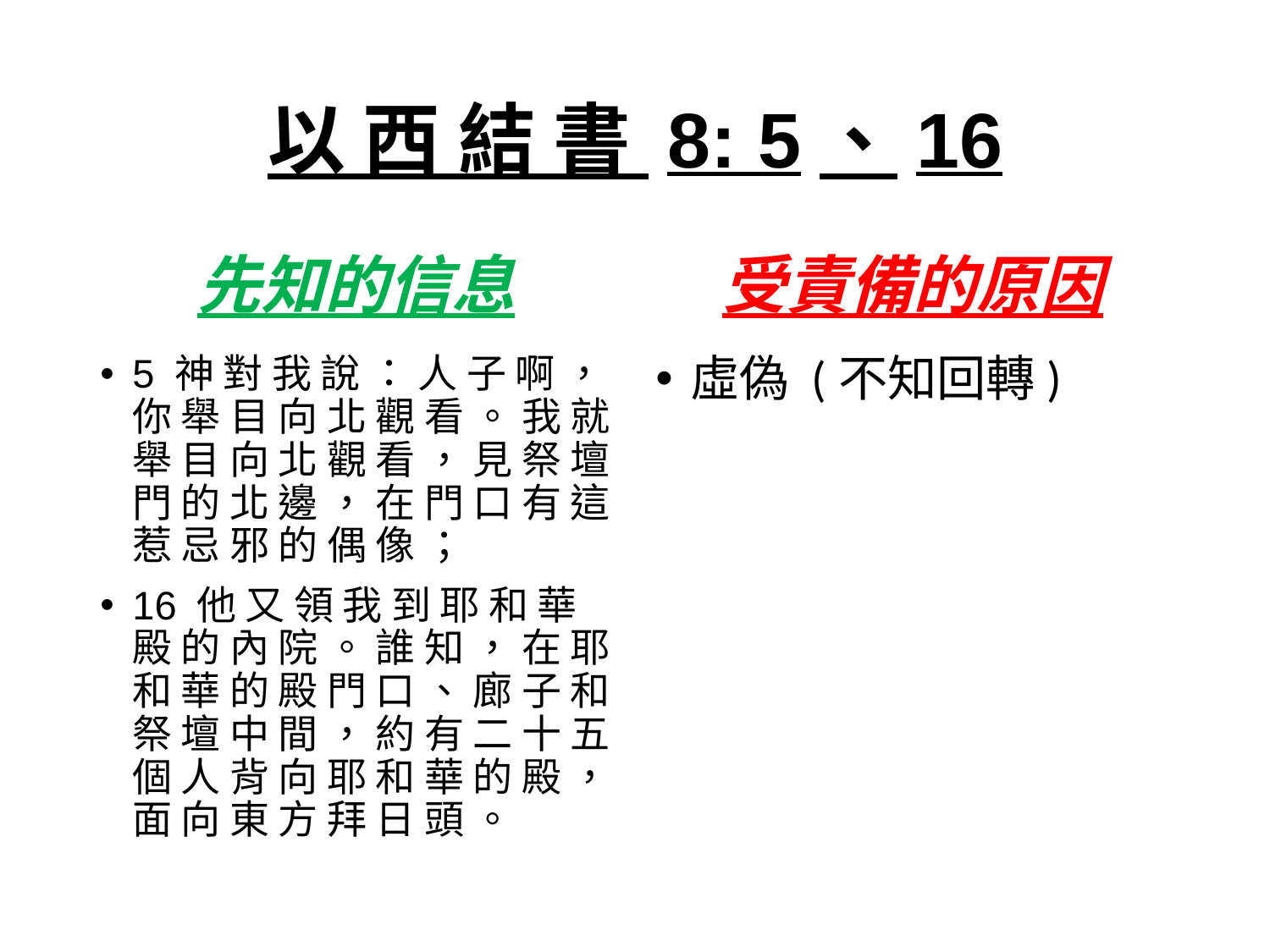

# 以 西 結 書 8: 5、16
先知的信息
受責備的原因
5 神 對 我 說 ： 人 子 啊 ， 你 舉 目 向 北 觀 看 。 我 就 舉 目 向 北 觀 看 ， 見 祭 壇 門 的 北 邊 ， 在 門 口 有 這 惹 忌 邪 的 偶 像 ；
16 他 又 領 我 到 耶 和 華 殿 的 內 院 。 誰 知 ， 在 耶 和 華 的 殿 門 口 、 廊 子 和 祭 壇 中 間 ， 約 有 二 十 五 個 人 背 向 耶 和 華 的 殿 ， 面 向 東 方 拜 日 頭 。
虛偽 (不知回轉)